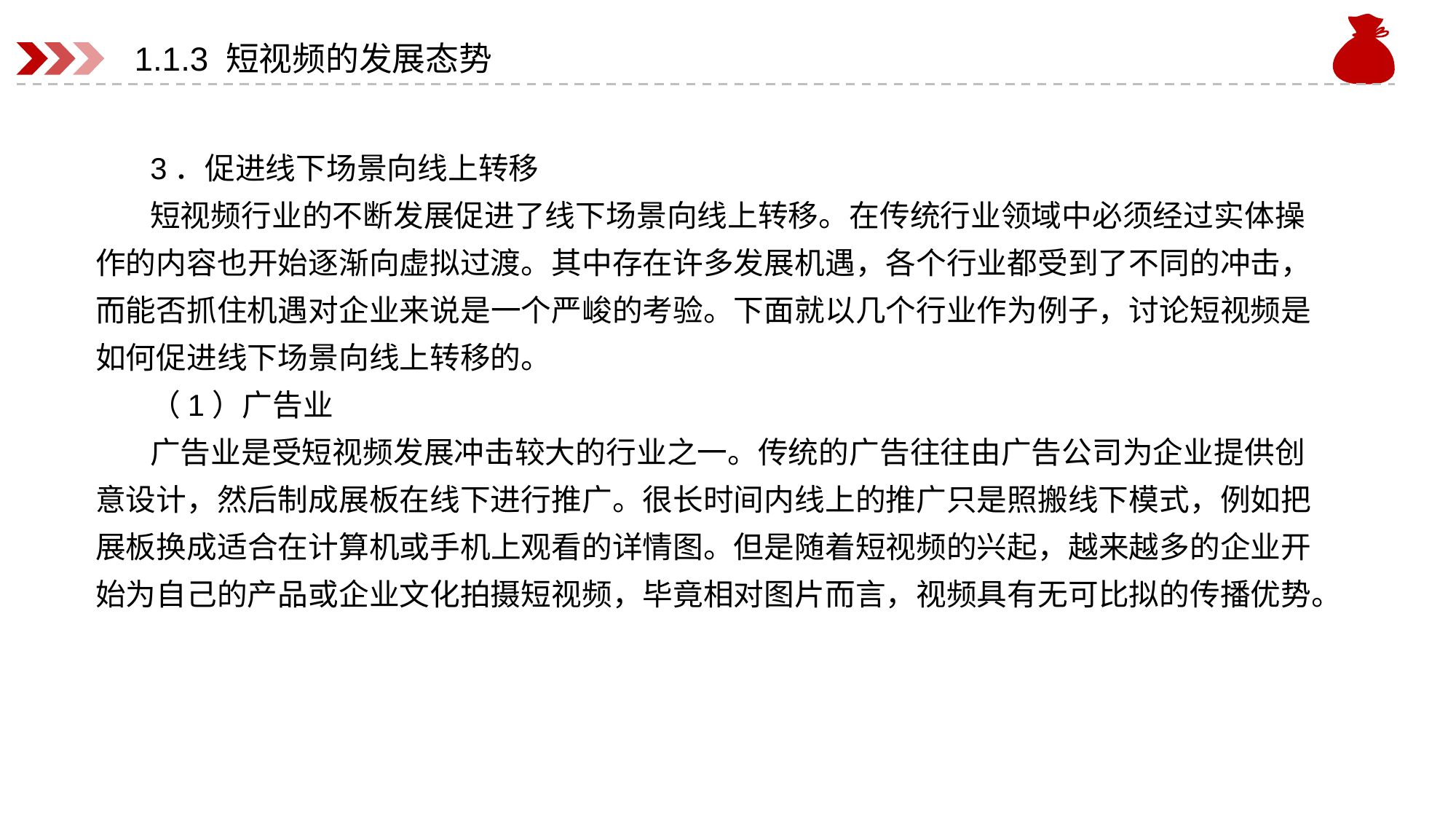

# 1.1.3 短视频的发展态势
9
3．促进线下场景向线上转移
短视频行业的不断发展促进了线下场景向线上转移。在传统行业领域中必须经过实体操作的内容也开始逐渐向虚拟过渡。其中存在许多发展机遇，各个行业都受到了不同的冲击，而能否抓住机遇对企业来说是一个严峻的考验。下面就以几个行业作为例子，讨论短视频是如何促进线下场景向线上转移的。
（1）广告业
广告业是受短视频发展冲击较大的行业之一。传统的广告往往由广告公司为企业提供创意设计，然后制成展板在线下进行推广。很长时间内线上的推广只是照搬线下模式，例如把展板换成适合在计算机或手机上观看的详情图。但是随着短视频的兴起，越来越多的企业开始为自己的产品或企业文化拍摄短视频，毕竟相对图片而言，视频具有无可比拟的传播优势。